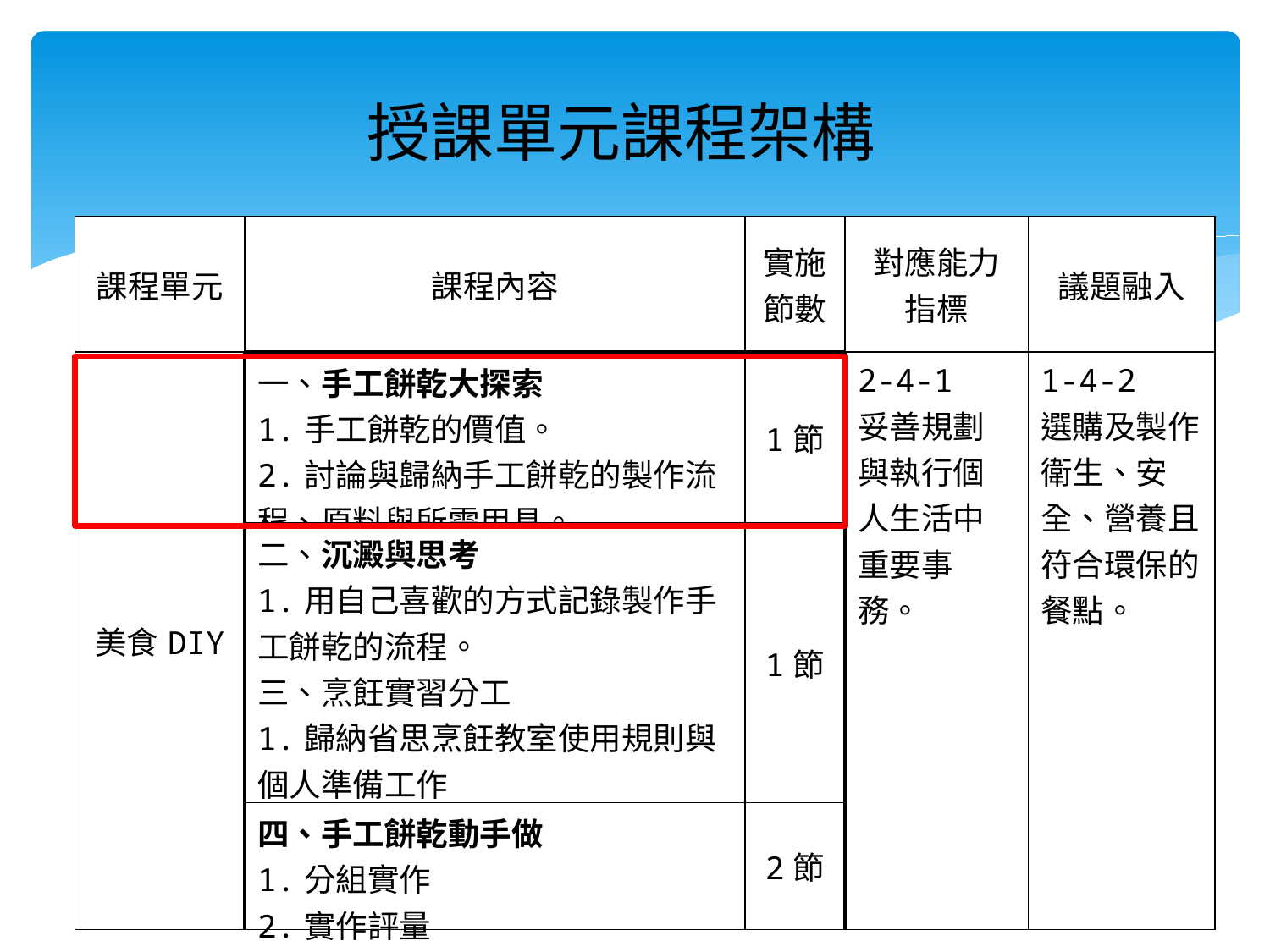

授課單元課程架構
| 課程單元 | 課程內容 | 實施 節數 | 對應能力指標 | 議題融入 |
| --- | --- | --- | --- | --- |
| 美食DIY | 一、手工餅乾大探索 1.手工餅乾的價值。 2.討論與歸納手工餅乾的製作流程、原料與所需用具。 | 1節 | 2-4-1 妥善規劃與執行個人生活中重要事務。 | 1-4-2 選購及製作衛生、安全、營養且符合環保的餐點。 |
|  | 二、沉澱與思考 1.用自己喜歡的方式記錄製作手工餅乾的流程。 三、烹飪實習分工 1.歸納省思烹飪教室使用規則與個人準備工作 2.烹飪實習分工 | 1節 |  |  |
|  | 四、手工餅乾動手做 1.分組實作 2.實作評量 | 2節 |  |  |